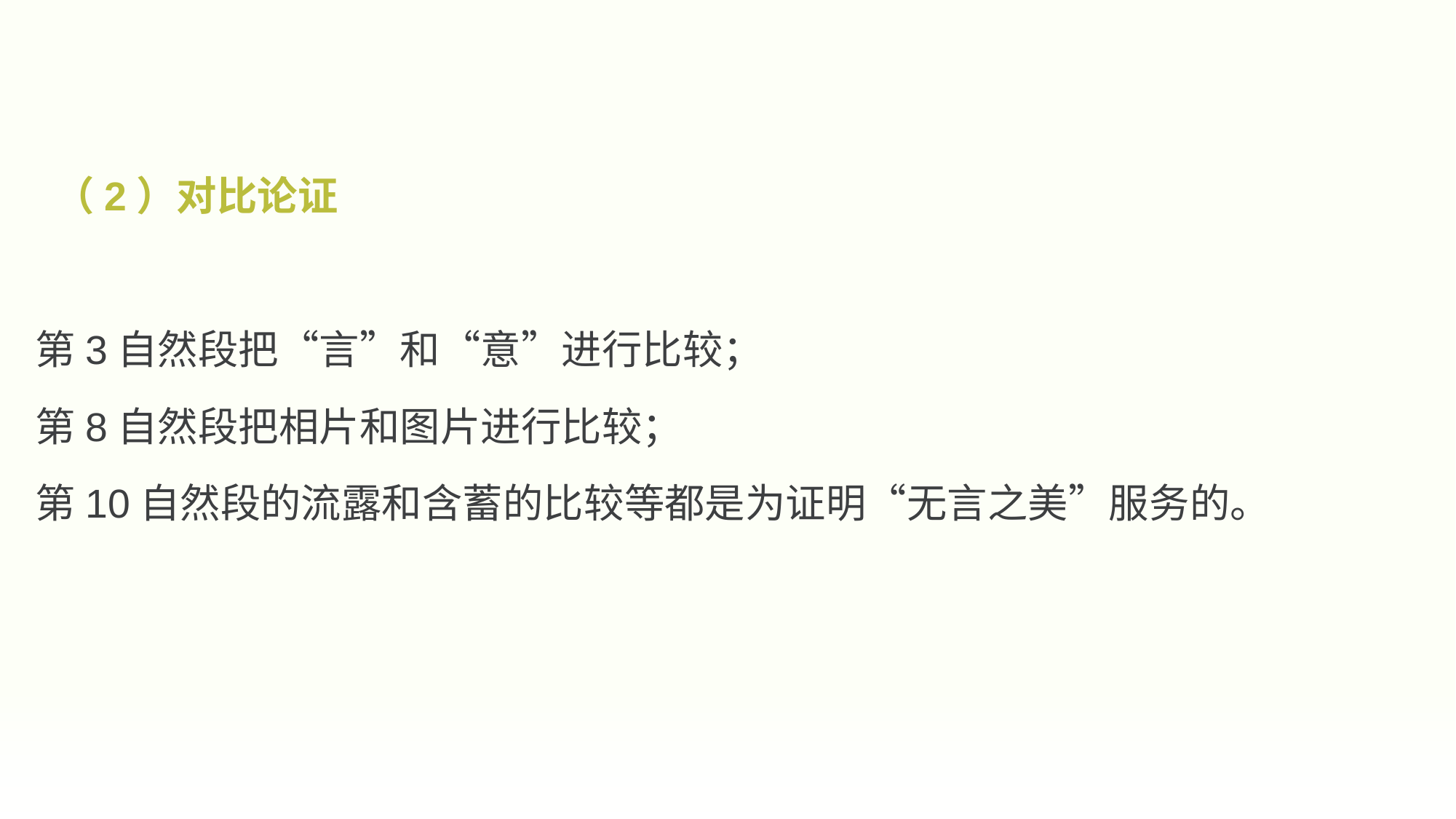

（2）对比论证

第3自然段把“言”和“意”进行比较；
第8自然段把相片和图片进行比较；
第10自然段的流露和含蓄的比较等都是为证明“无言之美”服务的。